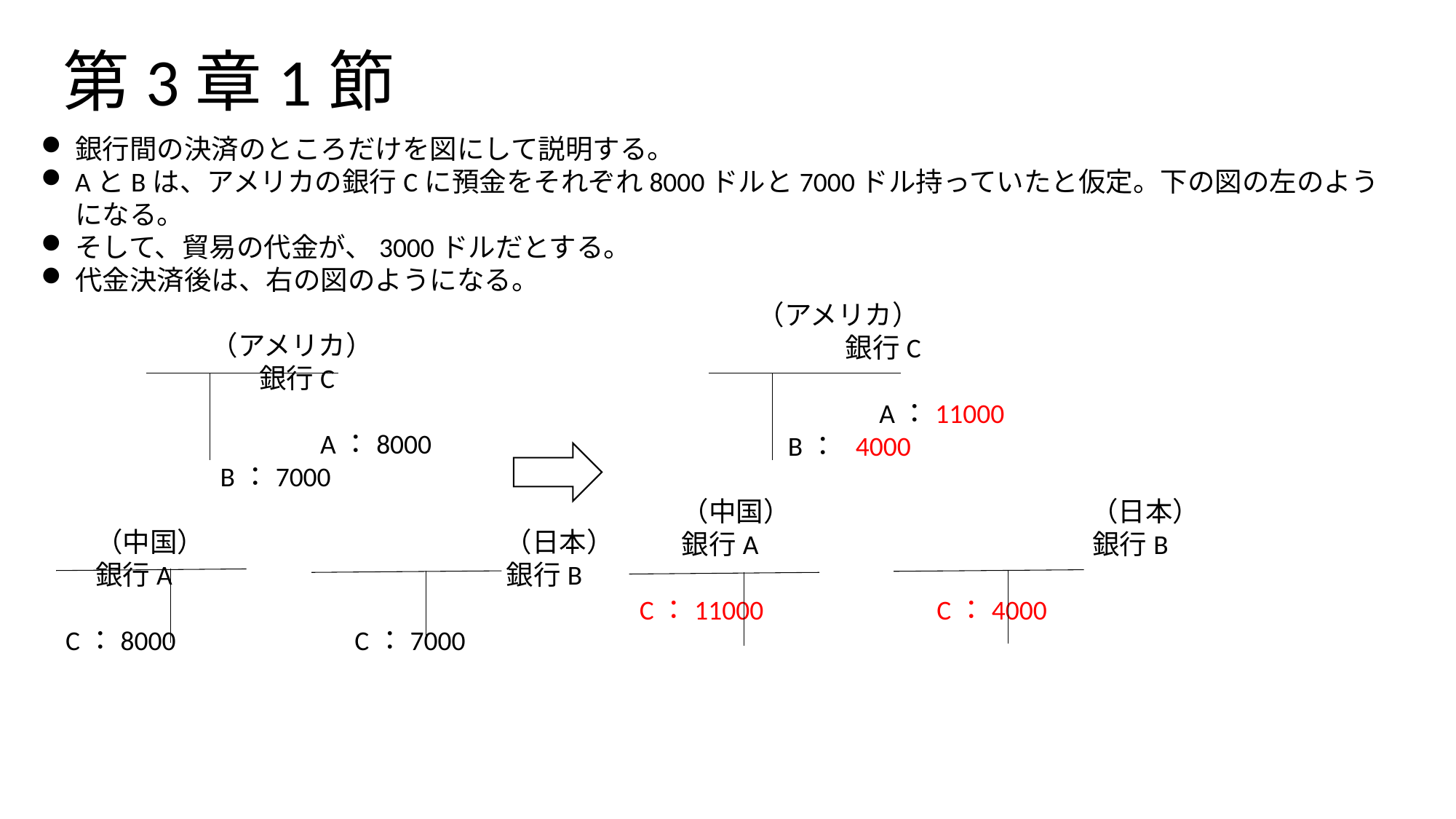

# 第3章1節
銀行間の決済のところだけを図にして説明する。
AとBは、アメリカの銀行Cに預金をそれぞれ8000ドルと7000ドル持っていたと仮定。下の図の左のようになる。
そして、貿易の代金が、3000ドルだとする。
代金決済後は、右の図のようになる。

　　　　　 　（アメリカ）
　　　　　　　　銀行C

　　　　　　　　　　A：8000
                             B：7000

　　（中国）　　　　　　　　　　　（日本）
　　銀行A　　　　　　　　　　　　銀行B

    C：8000                             C：7000

                    （アメリカ）
　　　　　　　　銀行C

　　　　　　　　　A：11000
                          B：  4000

　　（中国）　　　　　　　　　　　（日本）
　　銀行A　　　　　　　　　　　　銀行B

  C：11000                            C：4000